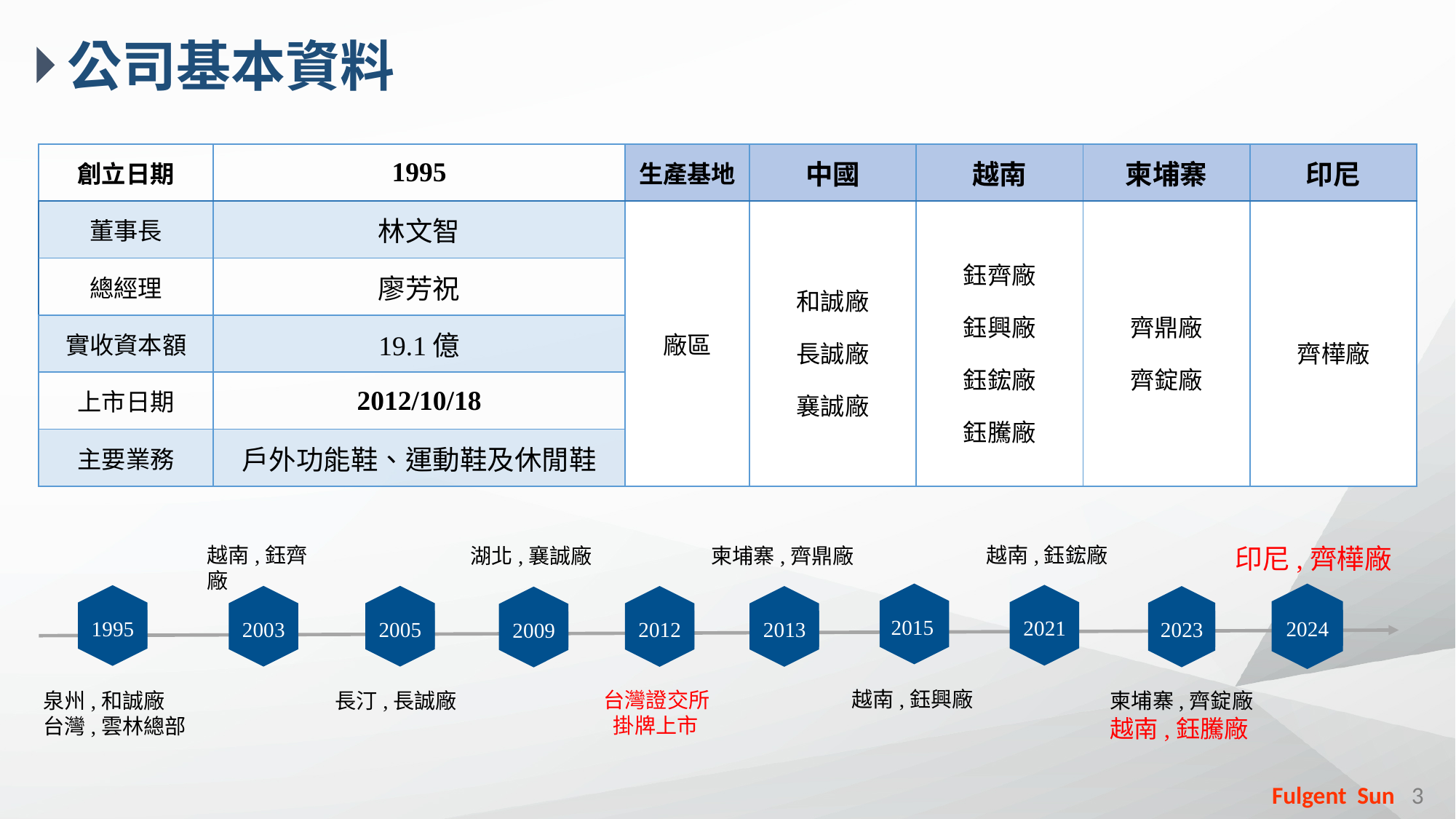

公司基本資料

| 創立日期 | 1995 | 生產基地 | 中國 | 越南 | 柬埔寨 | 印尼 |
| --- | --- | --- | --- | --- | --- | --- |
| 董事長 | 林文智 | 廠區 | 和誠廠 長誠廠 襄誠廠 | 鈺齊廠 鈺興廠 鈺鋐廠 鈺騰廠 | 齊鼎廠 齊錠廠 | 齊樺廠 |
| 總經理 | 廖芳祝 |  |  |  |  |  |
| 實收資本額 | 19.1億 |  |  |  |  |  |
| 上市日期 | 2012/10/18 |  |  |  |  |  |
| 主要業務 | 戶外功能鞋、運動鞋及休閒鞋 |  |  |  |  |  |
印尼,齊樺廠
越南,鈺鋐廠
越南,鈺齊廠
柬埔寨,齊鼎廠
湖北,襄誠廠

2024

2015

2021

1995

2005

2003

2023

2012

2013

2009
越南,鈺興廠
台灣證交所
 掛牌上市
泉州,和誠廠
台灣,雲林總部
長汀,長誠廠
柬埔寨,齊錠廠
越南,鈺騰廠